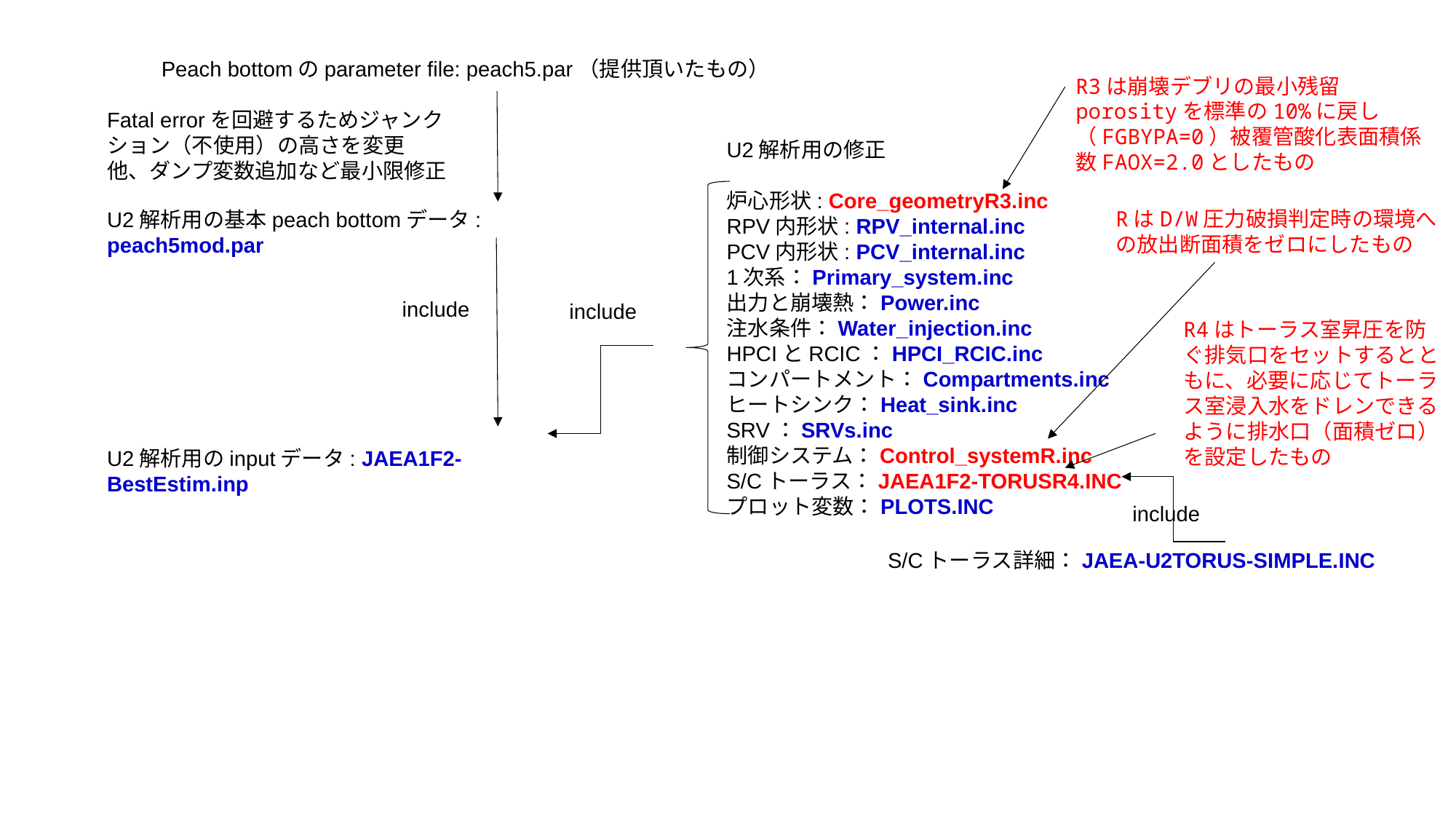

Peach bottomのparameter file: peach5.par（提供頂いたもの）
R3は崩壊デブリの最小残留porosityを標準の10%に戻し（FGBYPA=0）被覆管酸化表面積係数FAOX=2.0としたもの
Fatal errorを回避するためジャンクション（不使用）の高さを変更
他、ダンプ変数追加など最小限修正
U2解析用の修正

炉心形状: Core_geometryR3.inc
RPV内形状: RPV_internal.inc
PCV内形状: PCV_internal.inc
1次系：Primary_system.inc
出力と崩壊熱：Power.inc
注水条件：Water_injection.inc
HPCIとRCIC：HPCI_RCIC.inc
コンパートメント：Compartments.inc
ヒートシンク：Heat_sink.inc
SRV：SRVs.inc
制御システム：Control_systemR.inc
S/Cトーラス：JAEA1F2-TORUSR4.INC
プロット変数：PLOTS.INC

RはD/W圧力破損判定時の環境への放出断面積をゼロにしたもの
U2解析用の基本peach bottomデータ: peach5mod.par
include
include
R4はトーラス室昇圧を防ぐ排気口をセットするとともに、必要に応じてトーラス室浸入水をドレンできるように排水口（面積ゼロ）を設定したもの
U2解析用のinputデータ: JAEA1F2-BestEstim.inp
include
S/Cトーラス詳細：JAEA-U2TORUS-SIMPLE.INC